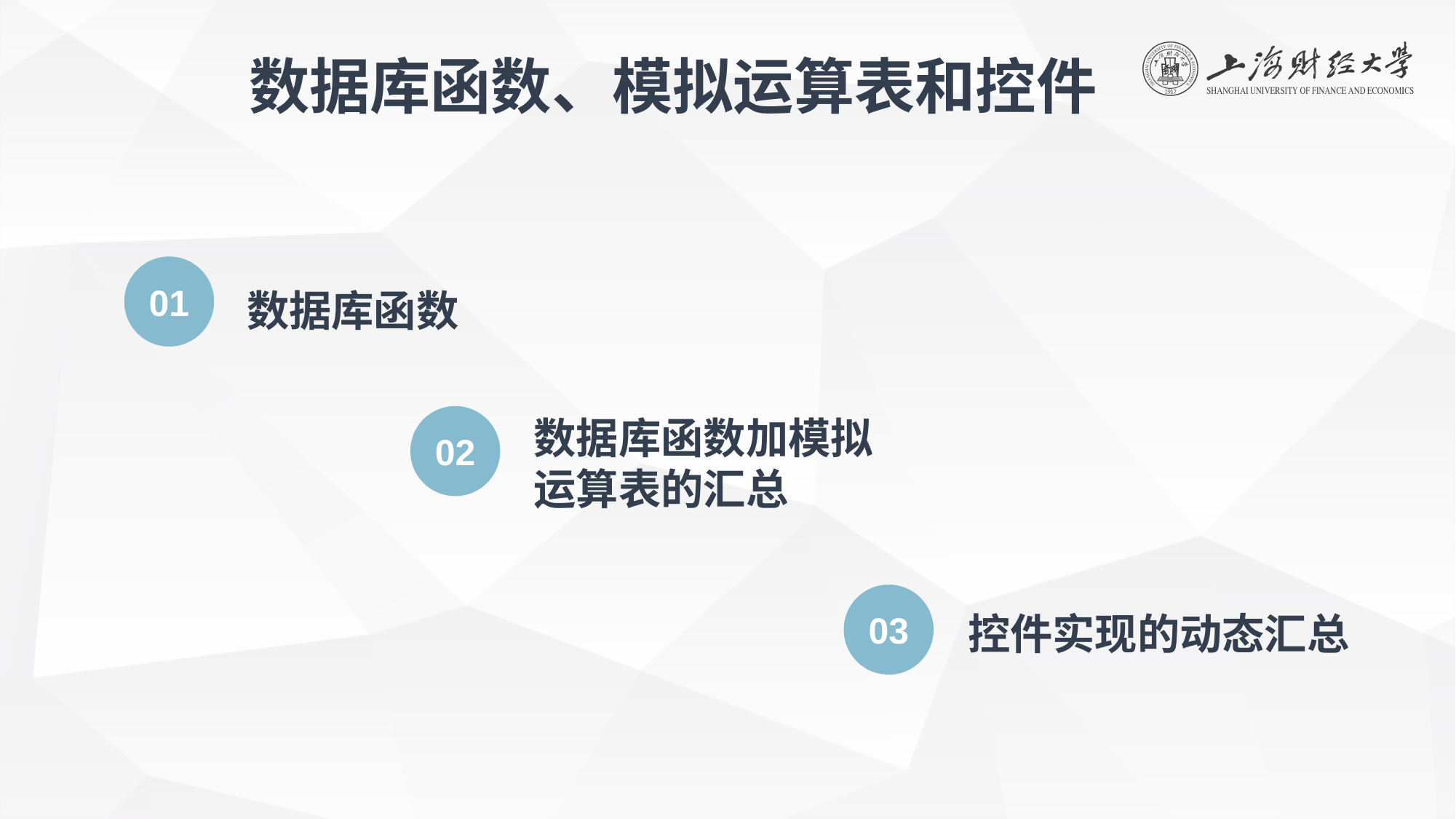

数据库函数、模拟运算表和控件
01
数据库函数
02
数据库函数加模拟运算表的汇总
03
控件实现的动态汇总